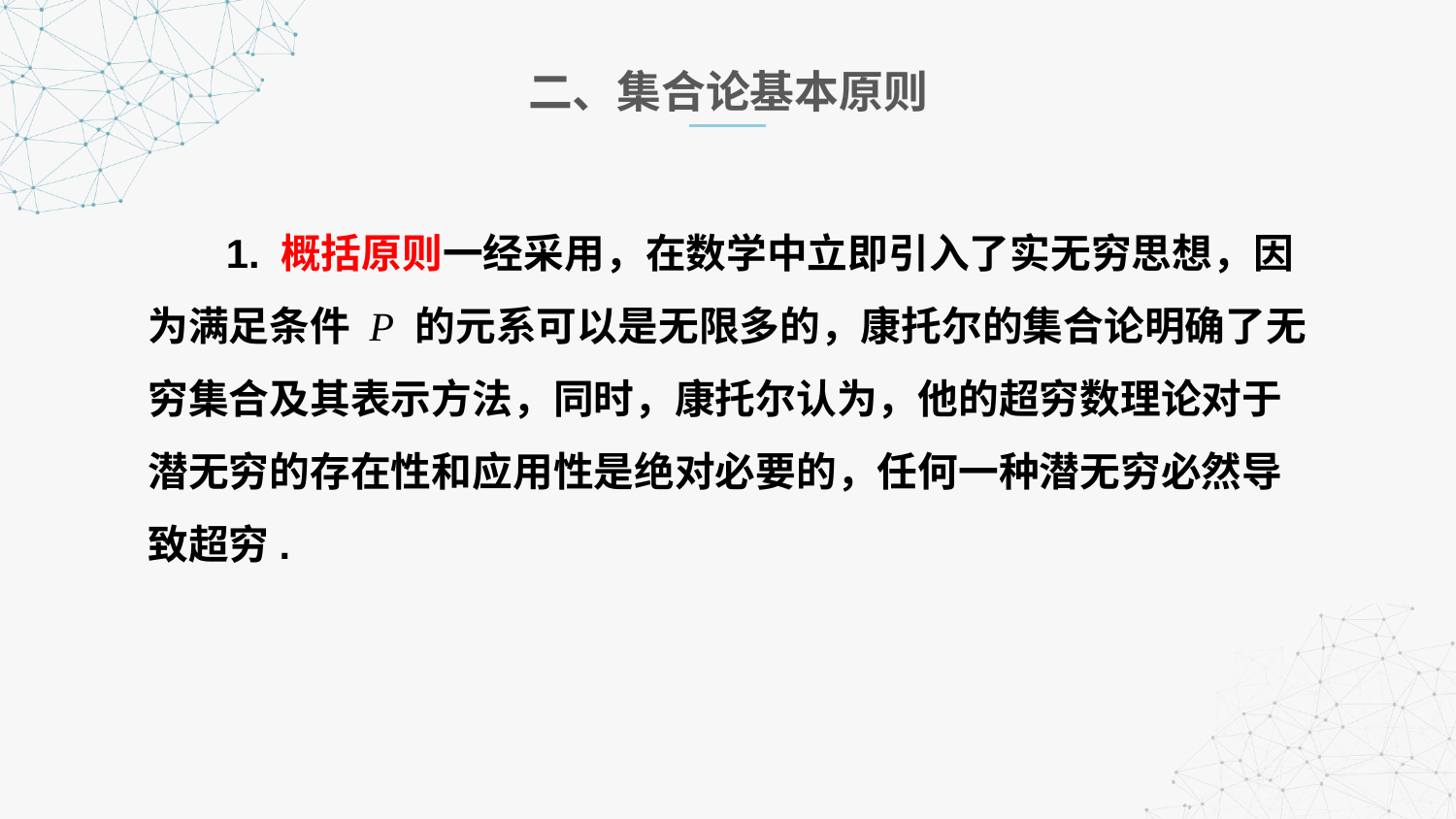

二、集合论基本原则
       1. 概括原则一经采用，在数学中立即引入了实无穷思想，因为满足条件 P 的元系可以是无限多的，康托尔的集合论明确了无穷集合及其表示方法，同时，康托尔认为，他的超穷数理论对于潜无穷的存在性和应用性是绝对必要的，任何一种潜无穷必然导致超穷.